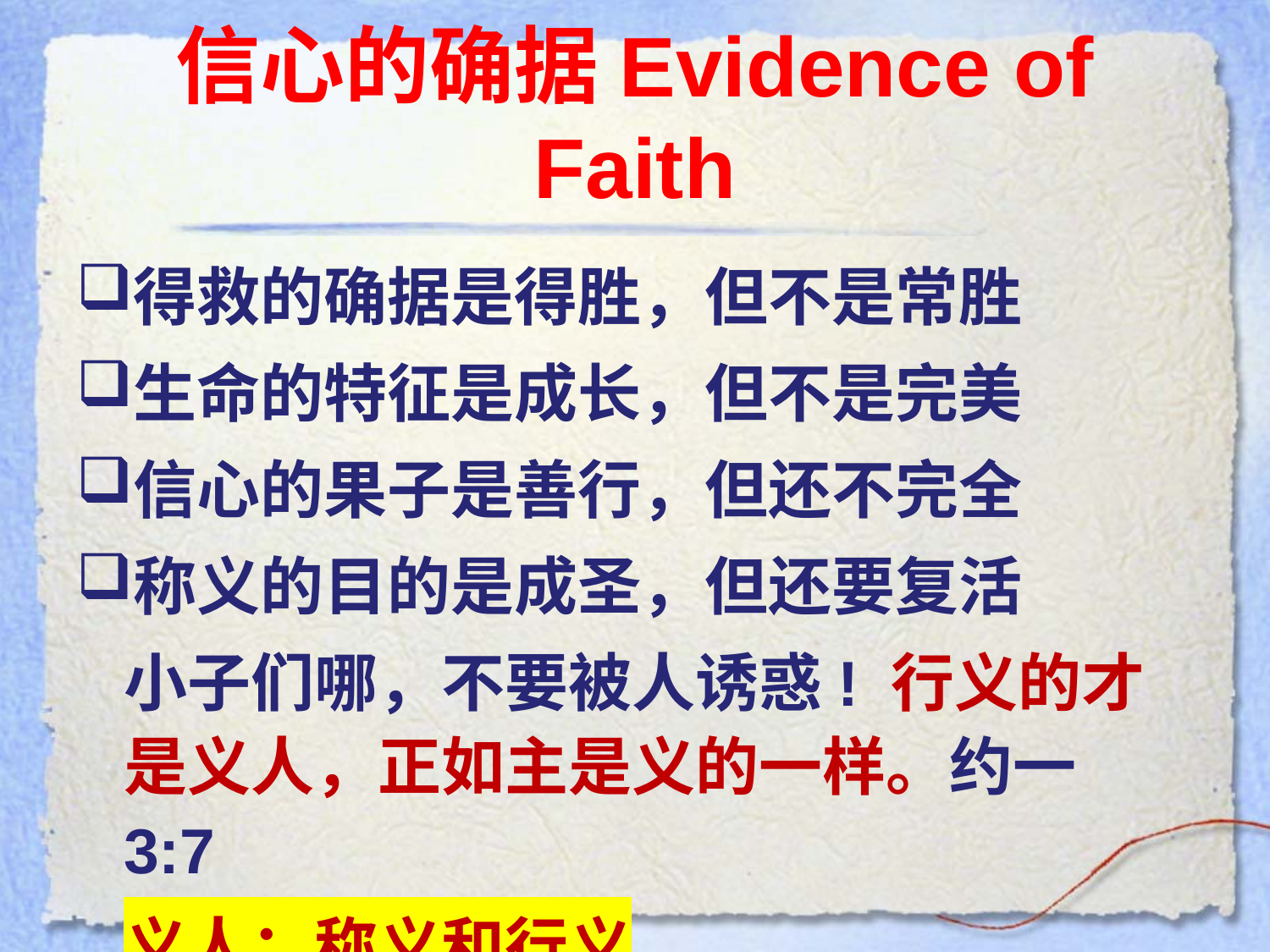

# 信心的确据Evidence of Faith
得救的确据是得胜，但不是常胜
生命的特征是成长，但不是完美
信心的果子是善行，但还不完全
称义的目的是成圣，但还要复活
	小子们哪，不要被人诱惑! 行义的才是义人，正如主是义的一样。约一 3:7
	义人：称义和行义